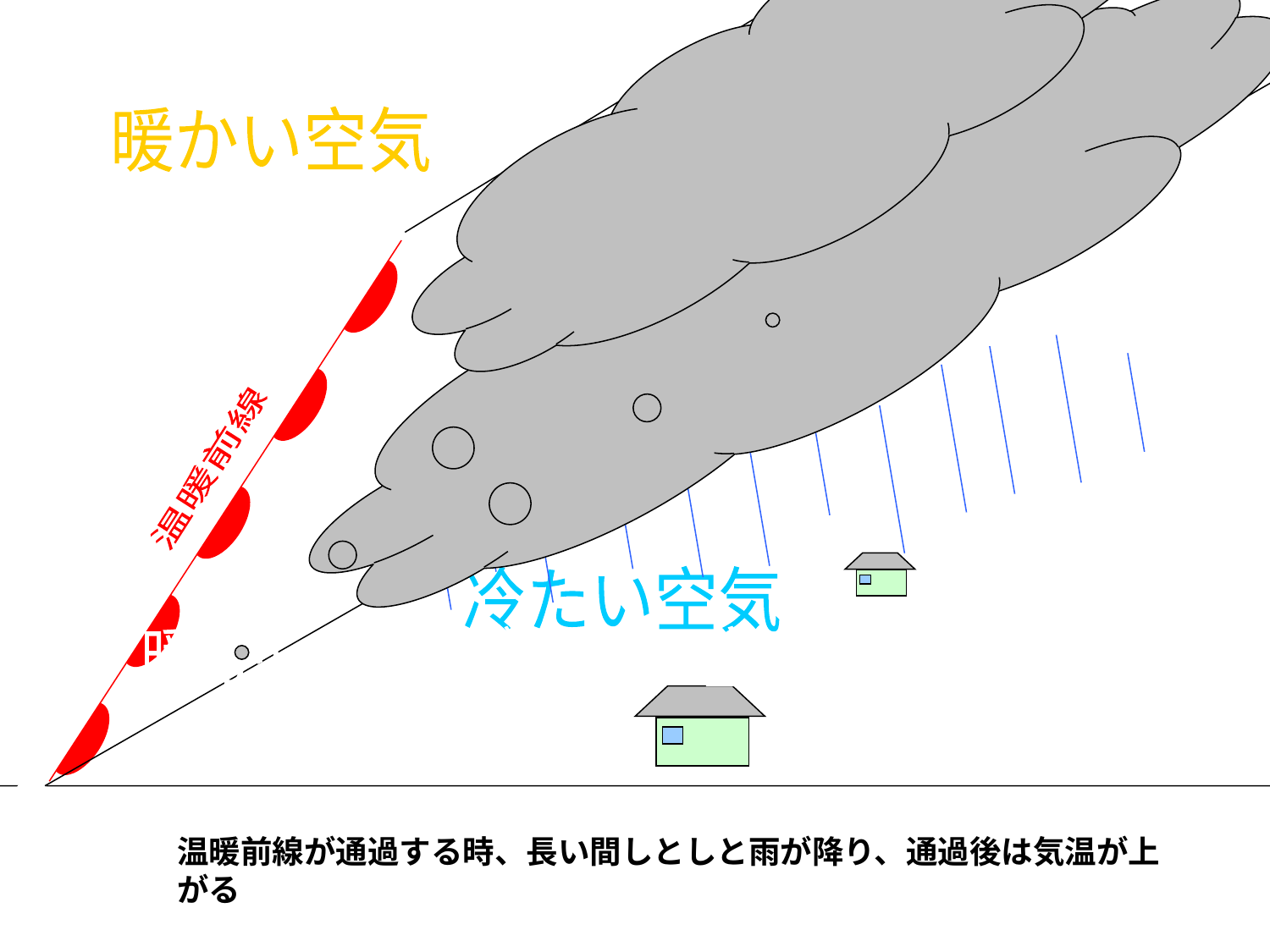

暖かい空気
前線面

冷たい空気
温暖前線

冷たい空気の上に暖かい空気が乗り上げて雲が広がる

暖かい空気が冷たい空気を押す

温暖前線が通過する時、長い間しとしと雨が降り、通過後は気温が上がる